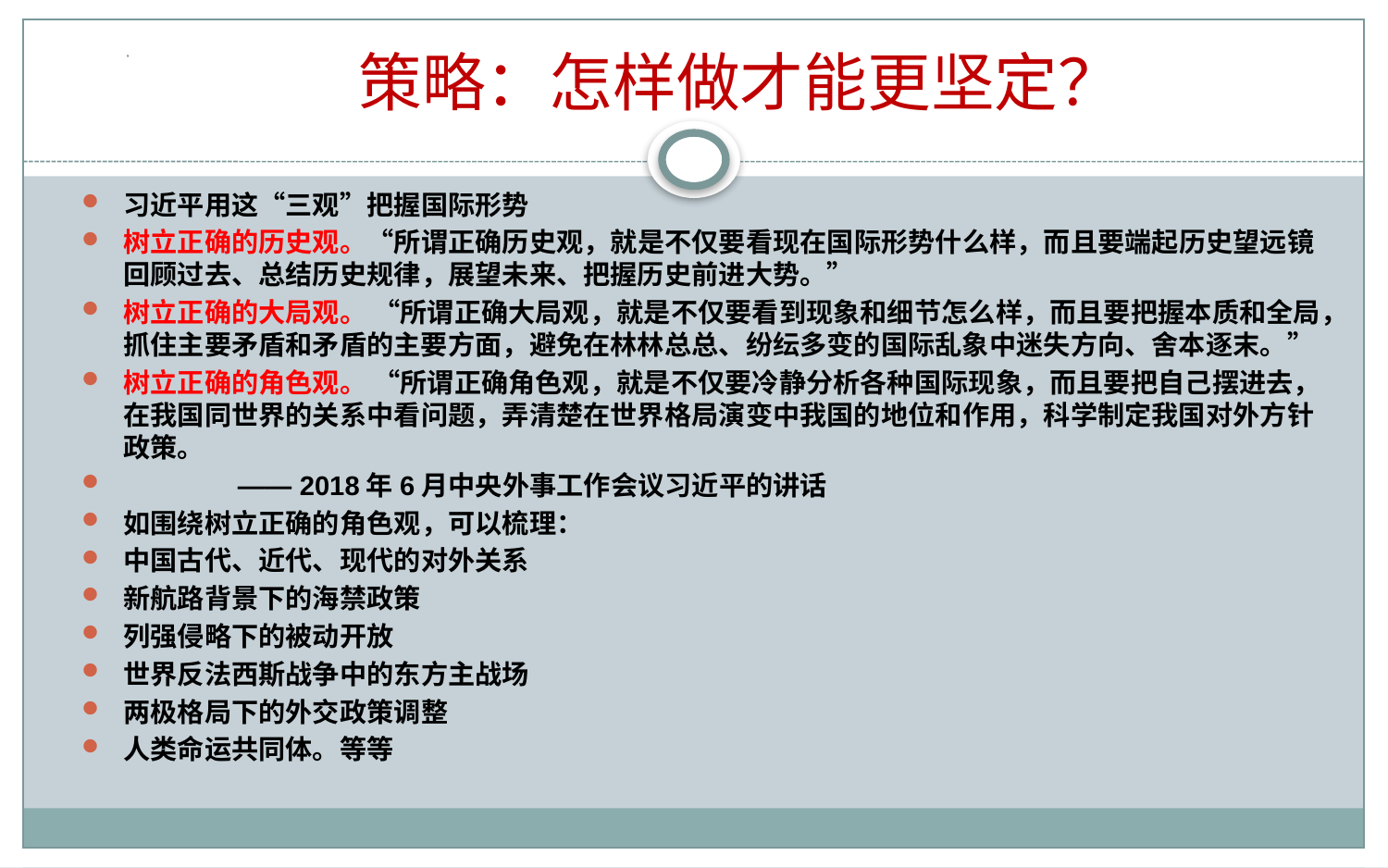

策略：怎样做才能更坚定？
习近平用这“三观”把握国际形势
树立正确的历史观。“所谓正确历史观，就是不仅要看现在国际形势什么样，而且要端起历史望远镜回顾过去、总结历史规律，展望未来、把握历史前进大势。”
树立正确的大局观。 “所谓正确大局观，就是不仅要看到现象和细节怎么样，而且要把握本质和全局，抓住主要矛盾和矛盾的主要方面，避免在林林总总、纷纭多变的国际乱象中迷失方向、舍本逐末。”
树立正确的角色观。 “所谓正确角色观，就是不仅要冷静分析各种国际现象，而且要把自己摆进去，在我国同世界的关系中看问题，弄清楚在世界格局演变中我国的地位和作用，科学制定我国对外方针政策。
               —— 2018年6月中央外事工作会议习近平的讲话
如围绕树立正确的角色观，可以梳理：
中国古代、近代、现代的对外关系
新航路背景下的海禁政策
列强侵略下的被动开放
世界反法西斯战争中的东方主战场
两极格局下的外交政策调整
人类命运共同体。等等